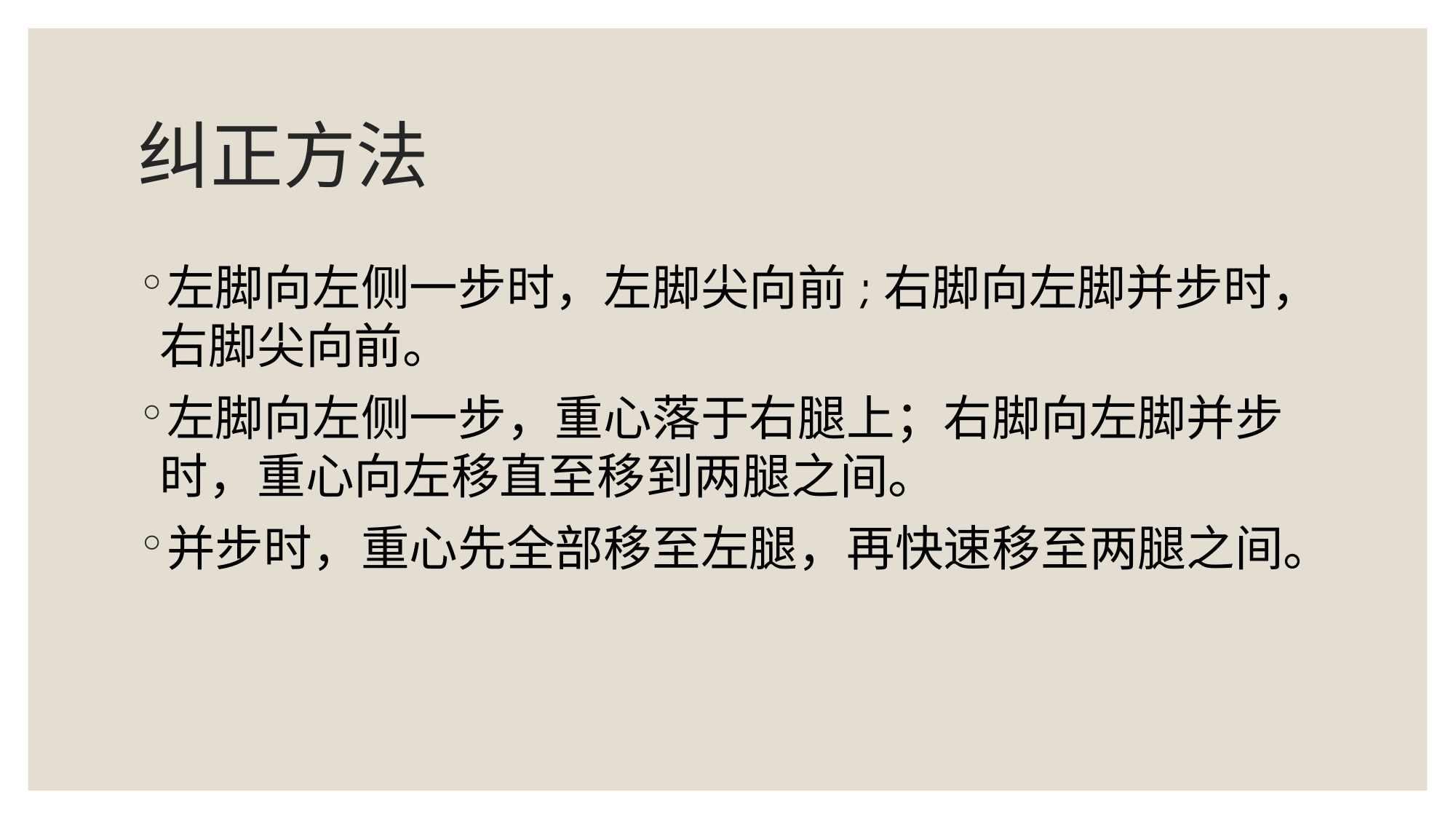

# 纠正方法
左脚向左侧一步时，左脚尖向前;右脚向左脚并步时，右脚尖向前。
左脚向左侧一步，重心落于右腿上；右脚向左脚并步时，重心向左移直至移到两腿之间。
并步时，重心先全部移至左腿，再快速移至两腿之间。